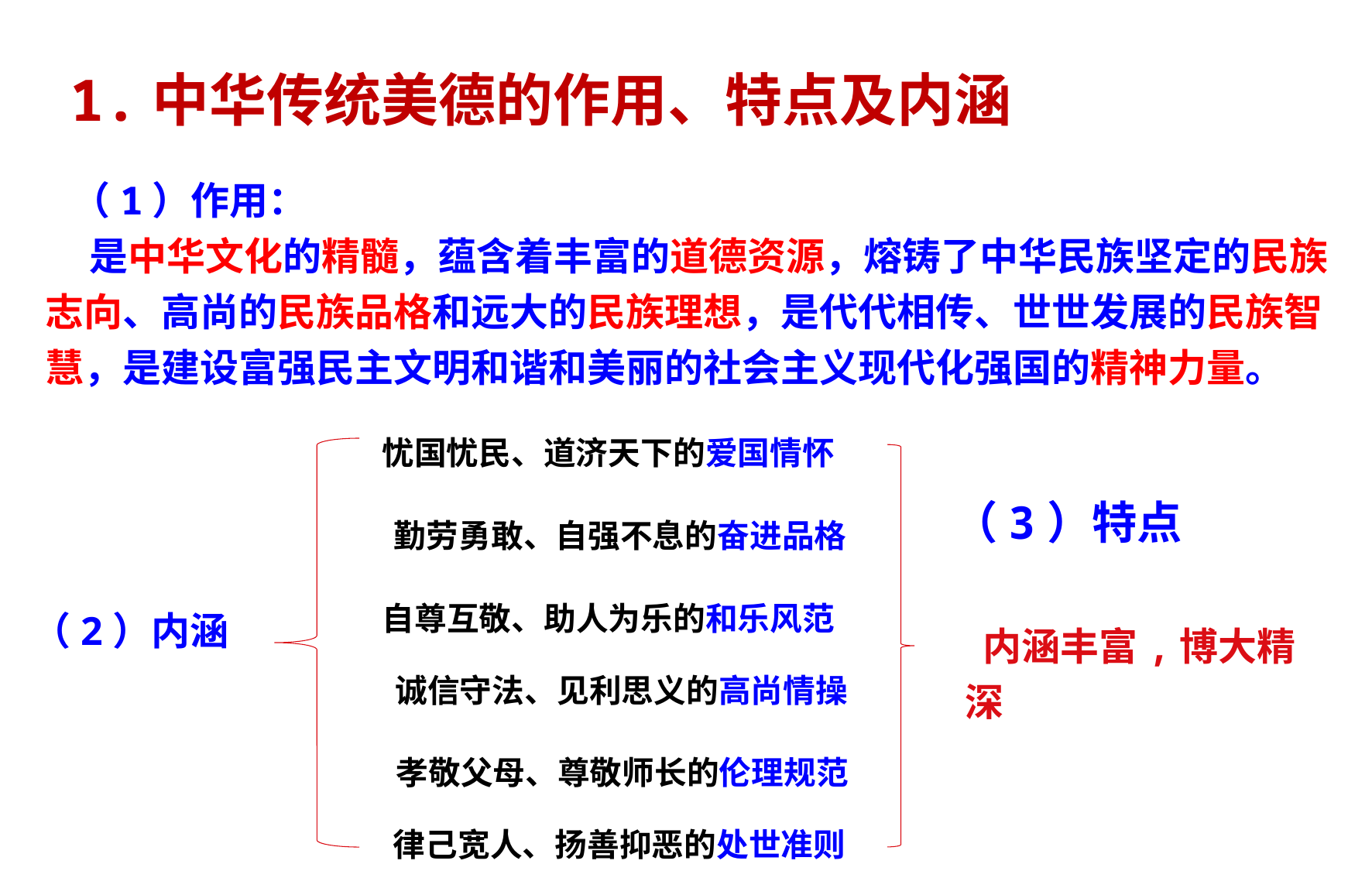

1.中华传统美德的作用、特点及内涵
  （1）作用：
    是中华文化的精髓，蕴含着丰富的道德资源，熔铸了中华民族坚定的民族志向、高尚的民族品格和远大的民族理想，是代代相传、世世发展的民族智慧，是建设富强民主文明和谐和美丽的社会主义现代化强国的精神力量。
忧国忧民、道济天下的爱国情怀

（3）特点
勤劳勇敢、自强不息的奋进品格

 内涵丰富,博大精深
自尊互敬、助人为乐的和乐风范
（2）内涵

诚信守法、见利思义的高尚情操
孝敬父母、尊敬师长的伦理规范
律己宽人、扬善抑恶的处世准则